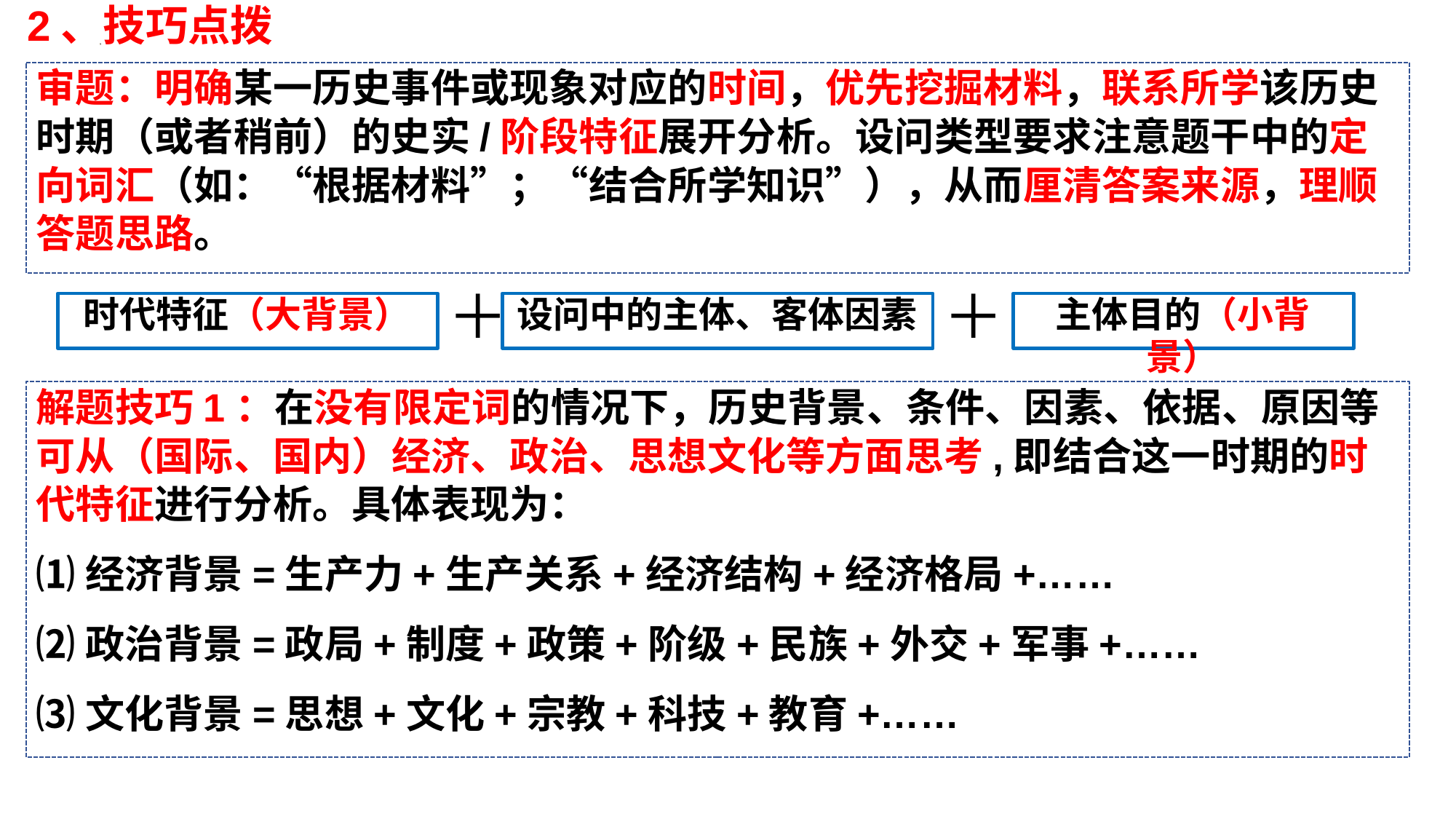

2、技巧点拨
1.试题立意
4.启示反思
审题：明确某一历史事件或现象对应的时间，优先挖掘材料，联系所学该历史时期（或者稍前）的史实/阶段特征展开分析。设问类型要求注意题干中的定向词汇（如：“根据材料”；“结合所学知识”），从而厘清答案来源，理顺答题思路。

＋
＋
时代特征（大背景）

设问中的主体、客体因素

主体目的（小背景）

解题技巧1：在没有限定词的情况下，历史背景、条件、因素、依据、原因等可从（国际、国内）经济、政治、思想文化等方面思考,即结合这一时期的时代特征进行分析。具体表现为：
⑴经济背景=生产力+生产关系+经济结构+经济格局+……
⑵政治背景=政局+制度+政策+阶级+民族+外交+军事+……
⑶文化背景=思想+文化+宗教+科技+教育+……